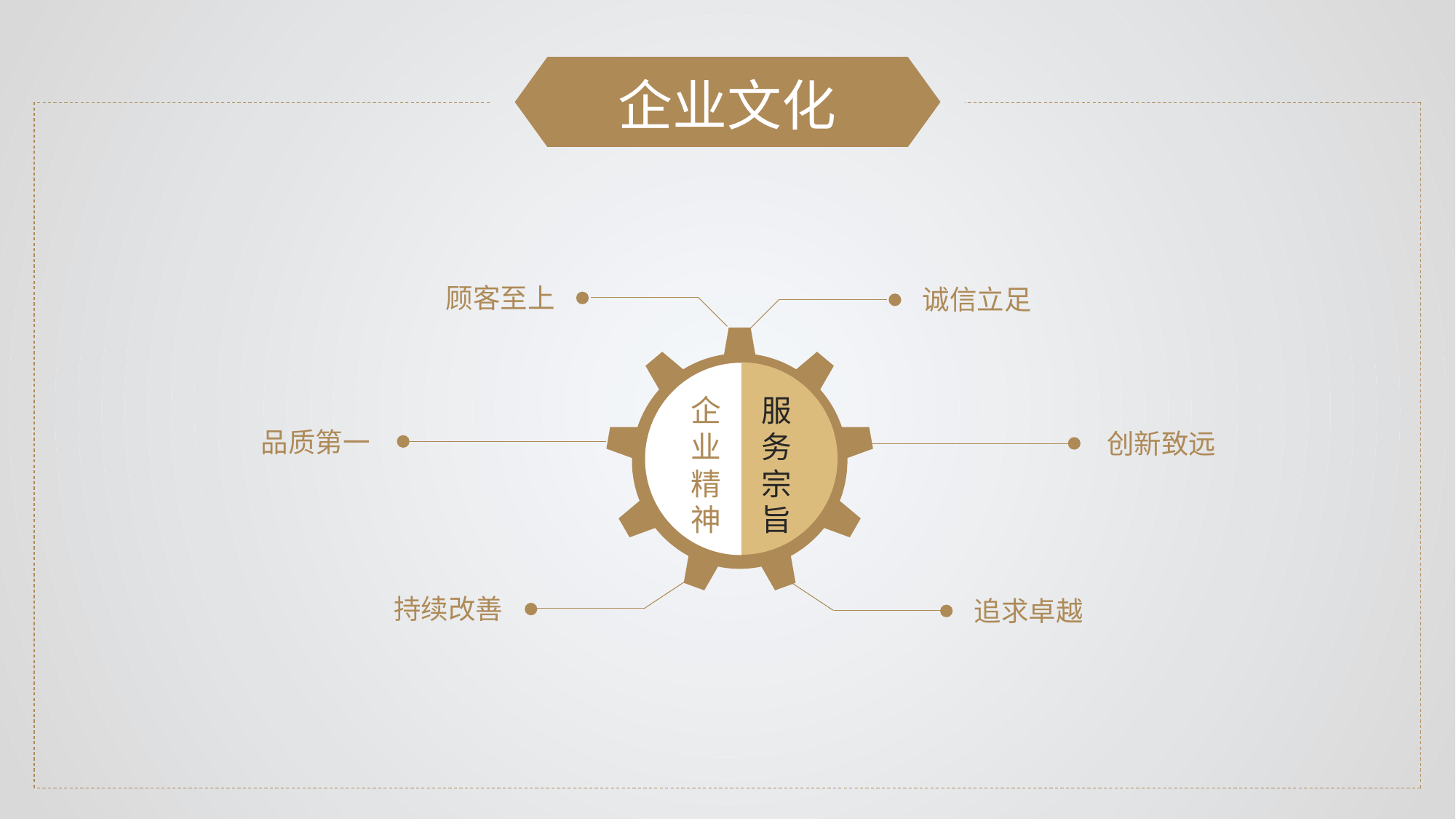

企业文化
顾客至上
诚信立足

企
业
精
神
服
务
宗
旨

品质第一
创新致远

持续改善
追求卓越